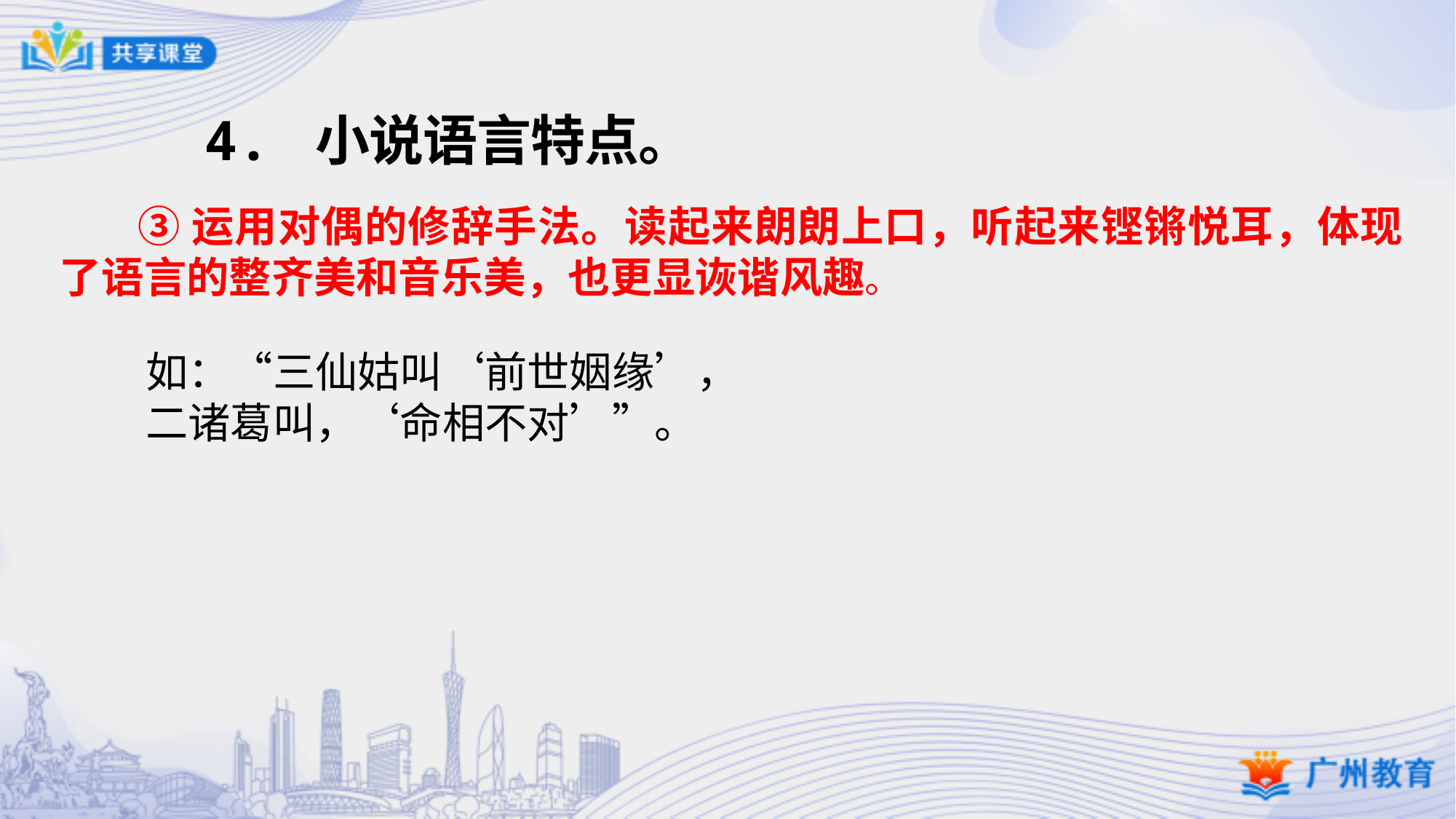

4. 小说语言特点。
 ③运用对偶的修辞手法。读起来朗朗上口，听起来铿锵悦耳，体现了语言的整齐美和音乐美，也更显诙谐风趣。

 如：“三仙姑叫‘前世姻缘’，
 二诸葛叫，‘命相不对’”。